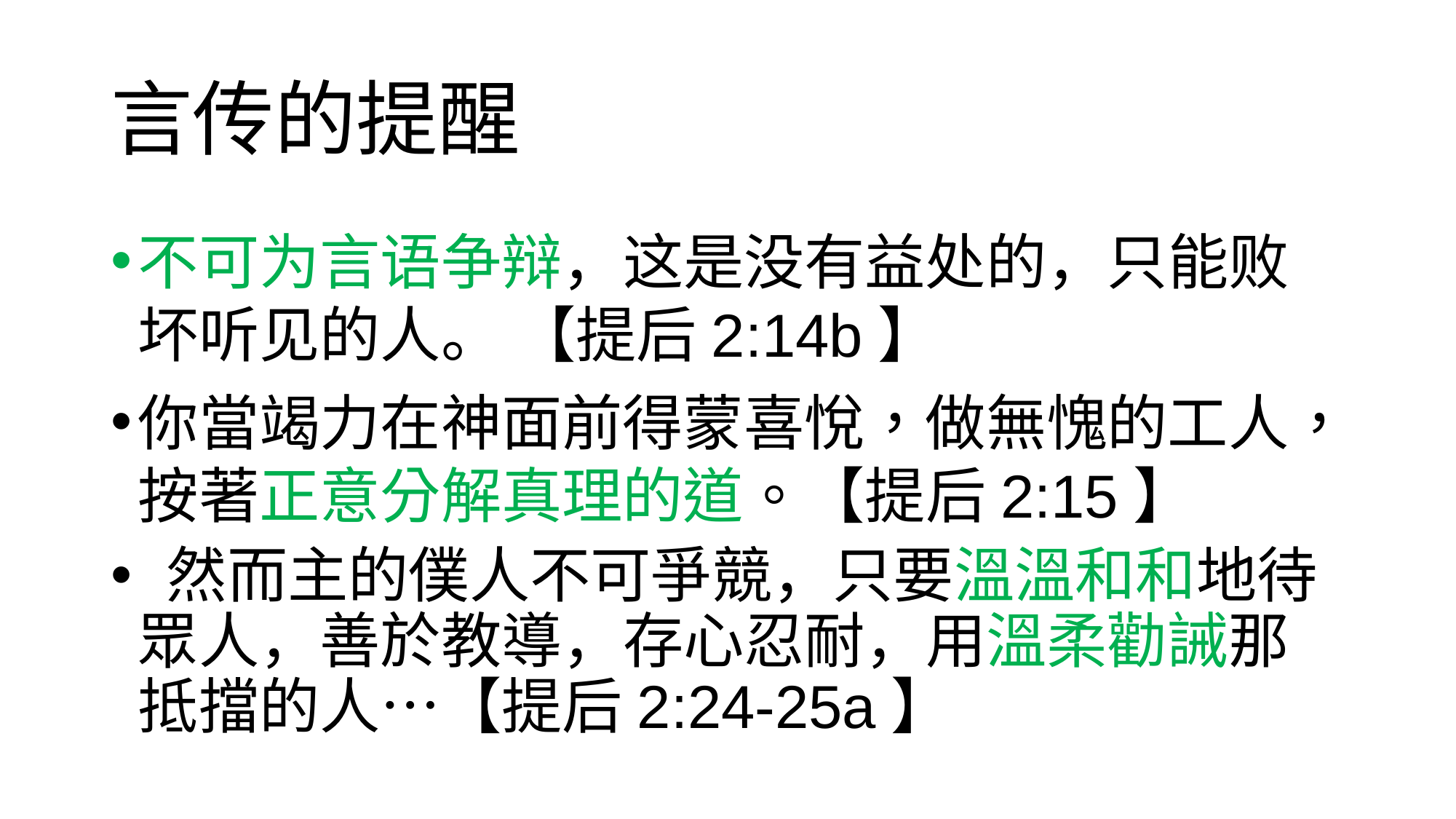

# 言传的提醒
不可为言语争辩，这是没有益处的，只能败坏听见的人。 【提后2:14b】
你當竭力在神面前得蒙喜悅，做無愧的工人，按著正意分解真理的道。【提后2:15】
 然而主的僕人不可爭競，只要溫溫和和地待眾人，善於教導，存心忍耐，用溫柔勸誡那抵擋的人…【提后2:24-25a】